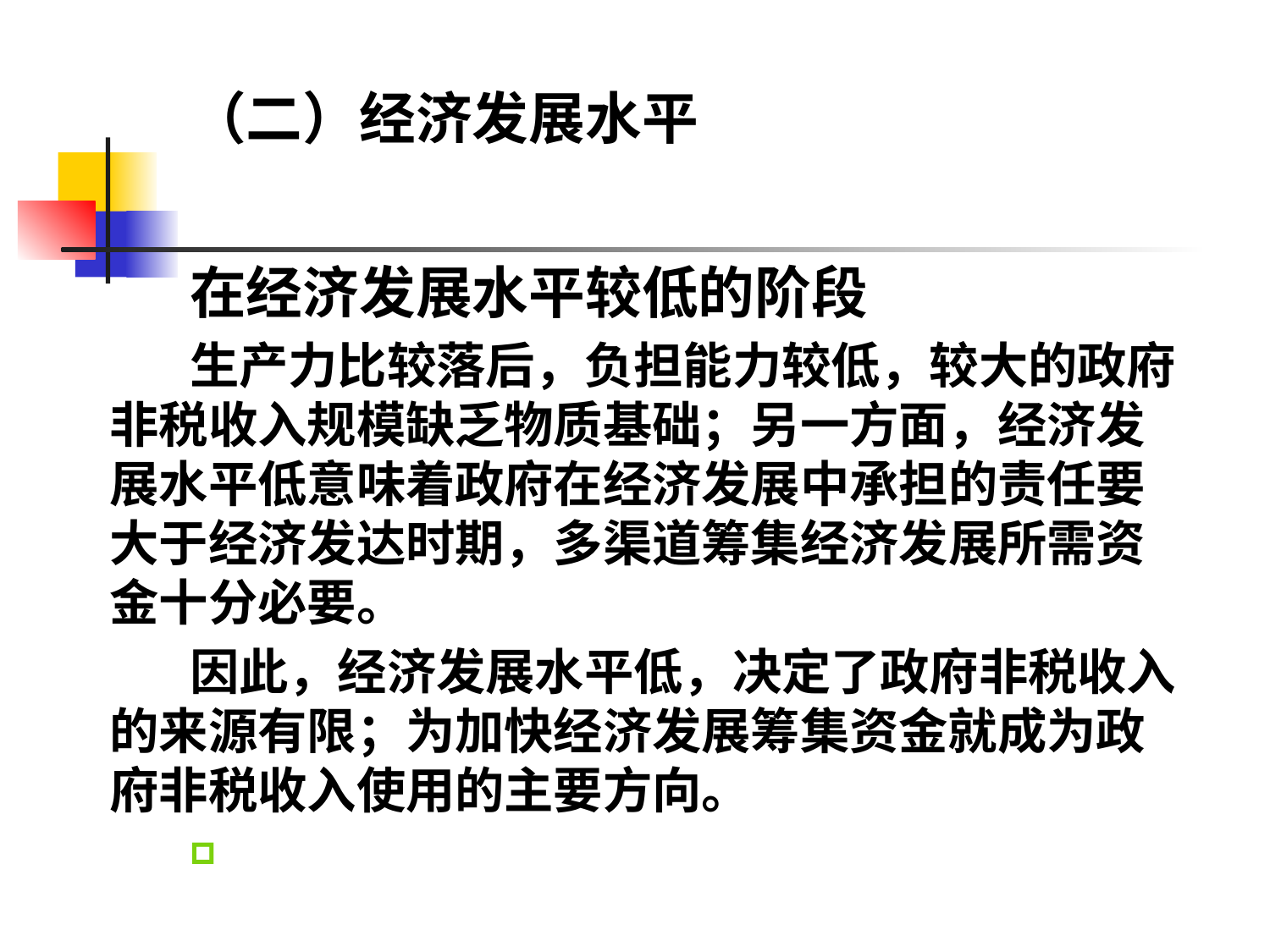

（二）经济发展水平

在经济发展水平较低的阶段
生产力比较落后，负担能力较低，较大的政府非税收入规模缺乏物质基础；另一方面，经济发展水平低意味着政府在经济发展中承担的责任要大于经济发达时期，多渠道筹集经济发展所需资金十分必要。
因此，经济发展水平低，决定了政府非税收入的来源有限；为加快经济发展筹集资金就成为政府非税收入使用的主要方向。